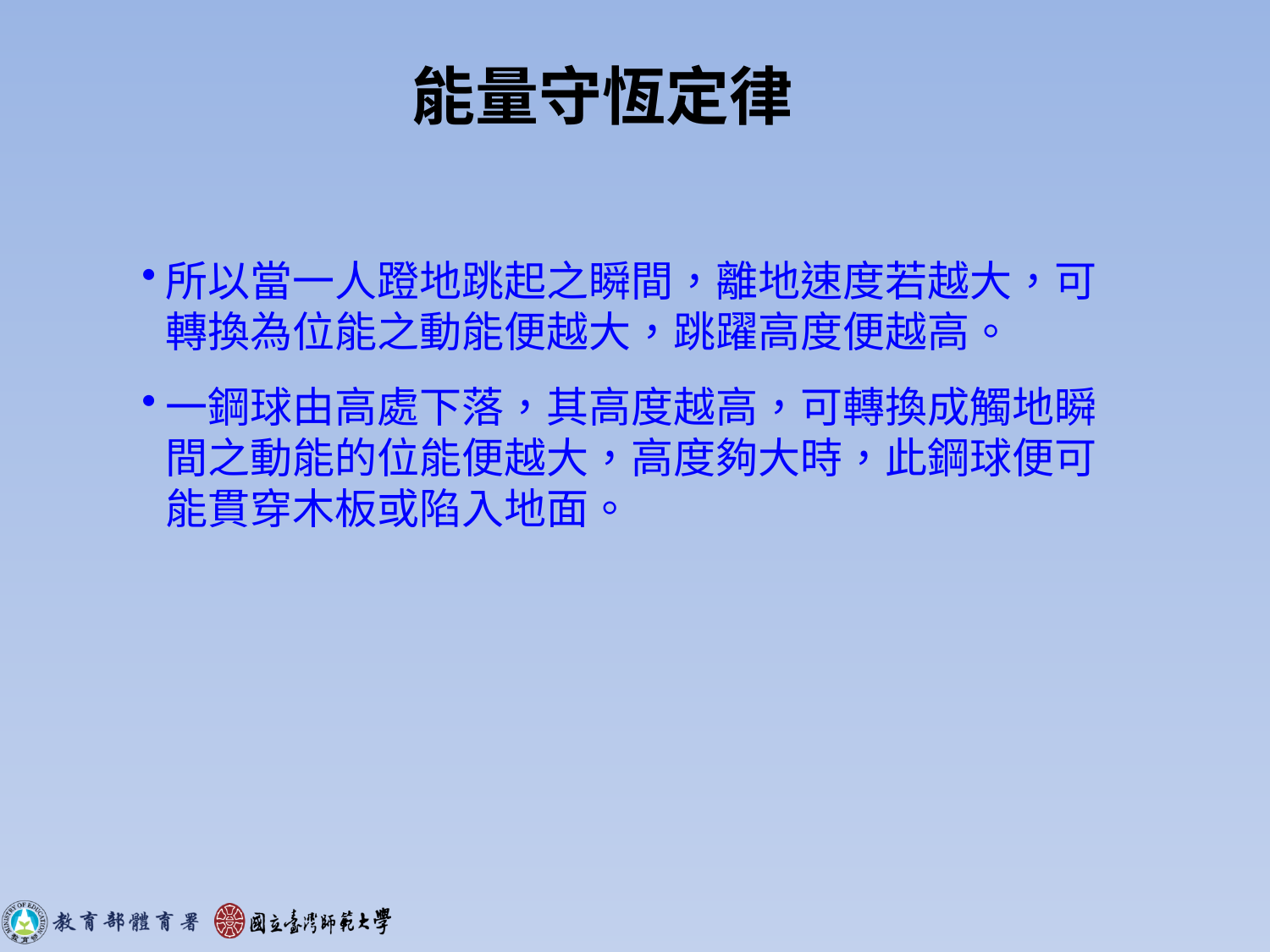

能量守恆定律
所以當一人蹬地跳起之瞬間，離地速度若越大，可轉換為位能之動能便越大，跳躍高度便越高。
一鋼球由高處下落，其高度越高，可轉換成觸地瞬間之動能的位能便越大，高度夠大時，此鋼球便可能貫穿木板或陷入地面。